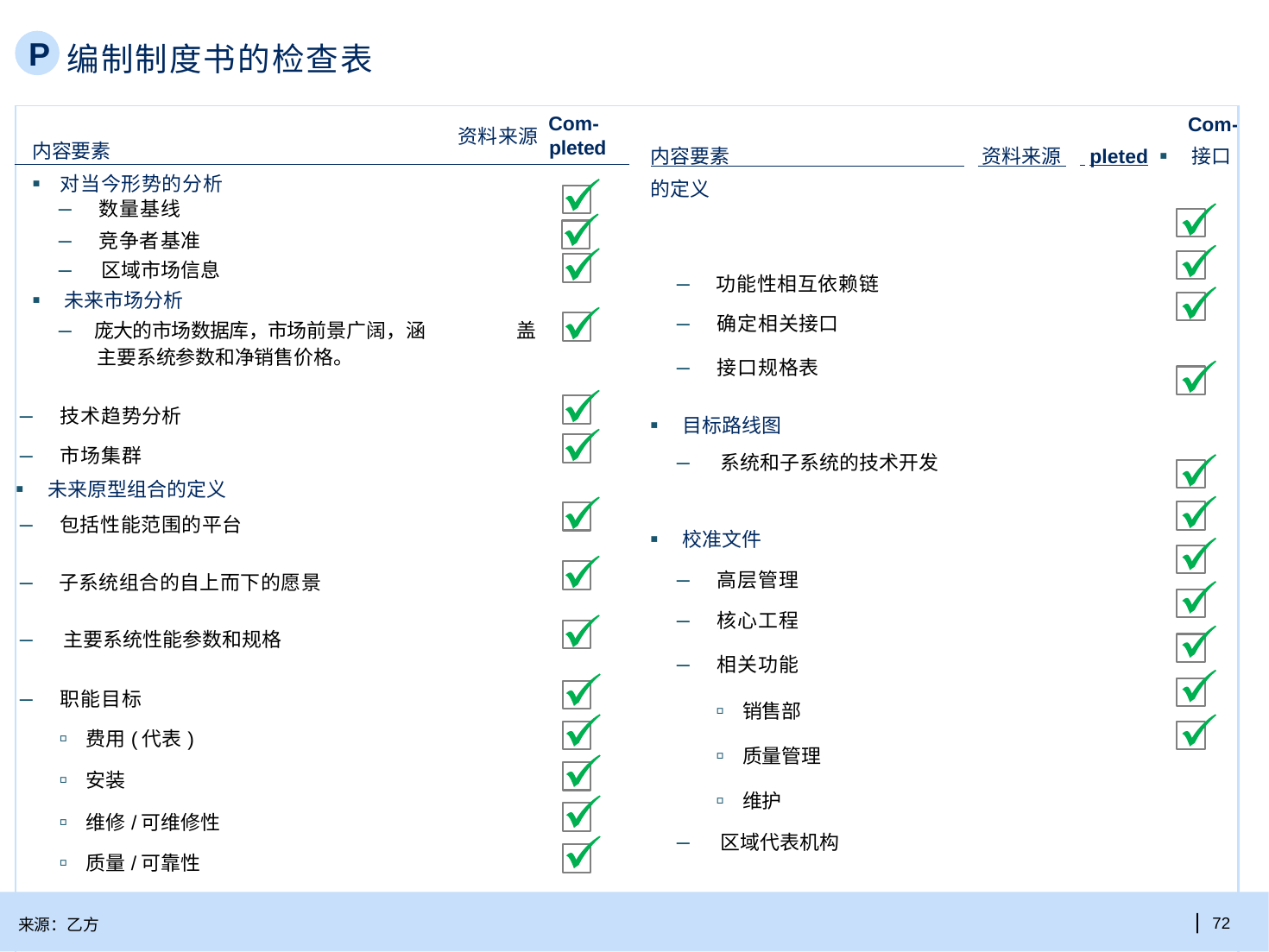

P

编制制度书的检查表
| 资料来源 | Com- pleted | Com- 内容要素 资料来源 pleted ▪ 接口的定义 |
| --- | --- | --- |
| ▪ 对当今形势的分析 – 数量基线 – 竞争者基准 – 区域市场信息 ▪ 未来市场分析 – 庞大的市场数据库，市场前景广阔，涵 盖主要系统参数和净销售价格。 – 技术趋势分析 – 市场集群 ▪ 未来原型组合的定义 – 包括性能范围的平台 – 子系统组合的自上而下的愿景 – 主要系统性能参数和规格 – 职能目标 ▫ 费用(代表) ▫ 安装 ▫ 维修/可维修性 ▫ 质量/可靠性 |  |  |
|  |  | – 功能性相互依赖链 – 确定相关接口 |
|  |  | – 接口规格表 |
|  |  |  |
|  |  | ▪ 目标路线图 |
|  |  | – 系统和子系统的技术开发 |
|  |  |  |
|  |  | ▪ 校准文件 – 高层管理 – 核心工程 – 相关功能 ▫ 销售部 ▫ 质量管理 ▫ 维护 – 区域代表机构 |
|  |  |  |
|  |  |  |
|  |  |  |
|  |  |  |
|  |  |  |

内容要素

|  72

来源：乙方